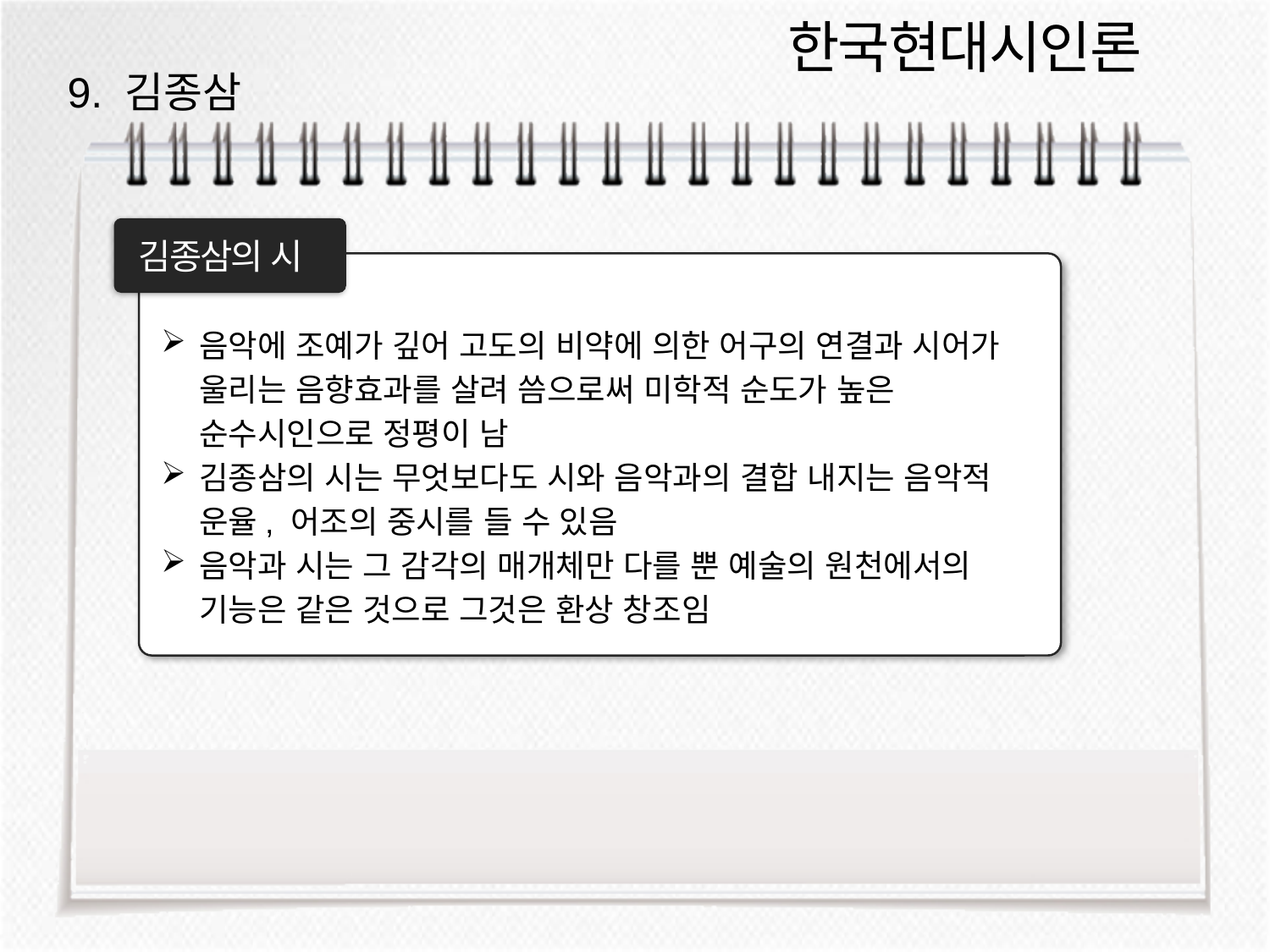

9. 김종삼

김종삼의 시

음악에 조예가 깊어 고도의 비약에 의한 어구의 연결과 시어가 울리는 음향효과를 살려 씀으로써 미학적 순도가 높은 순수시인으로 정평이 남
김종삼의 시는 무엇보다도 시와 음악과의 결합 내지는 음악적 운율, 어조의 중시를 들 수 있음
음악과 시는 그 감각의 매개체만 다를 뿐 예술의 원천에서의 기능은 같은 것으로 그것은 환상 창조임